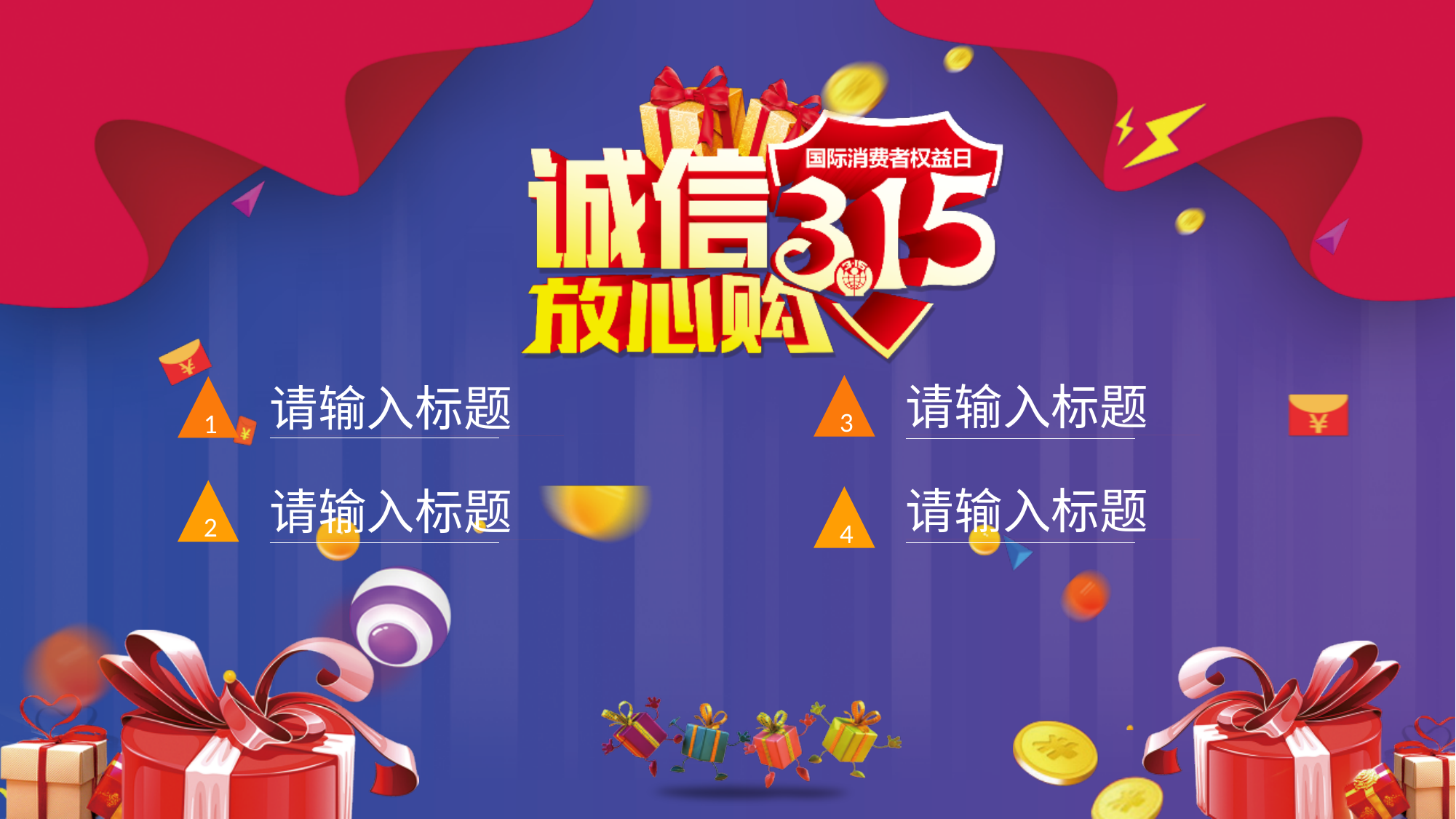

3
请输入标题
1
请输入标题
2
请输入标题
请输入标题
4